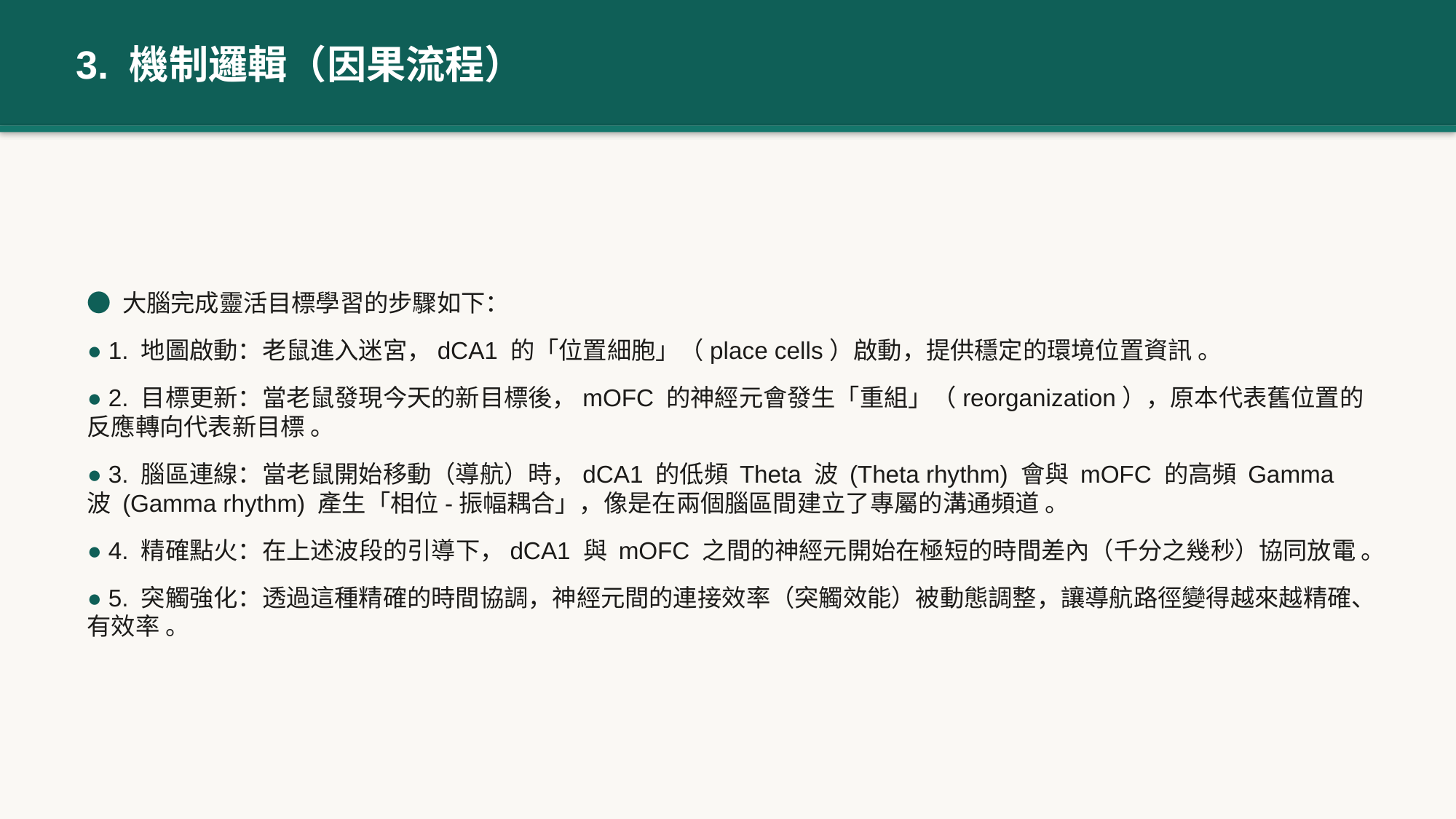

3. 機制邏輯（因果流程）

● 大腦完成靈活目標學習的步驟如下：
● 1. 地圖啟動：老鼠進入迷宮，dCA1 的「位置細胞」（place cells）啟動，提供穩定的環境位置資訊 。
● 2. 目標更新：當老鼠發現今天的新目標後，mOFC 的神經元會發生「重組」（reorganization），原本代表舊位置的反應轉向代表新目標 。
● 3. 腦區連線：當老鼠開始移動（導航）時，dCA1 的低頻 Theta 波 (Theta rhythm) 會與 mOFC 的高頻 Gamma 波 (Gamma rhythm) 產生「相位-振幅耦合」，像是在兩個腦區間建立了專屬的溝通頻道 。
● 4. 精確點火：在上述波段的引導下，dCA1 與 mOFC 之間的神經元開始在極短的時間差內（千分之幾秒）協同放電 。
● 5. 突觸強化：透過這種精確的時間協調，神經元間的連接效率（突觸效能）被動態調整，讓導航路徑變得越來越精確、有效率 。